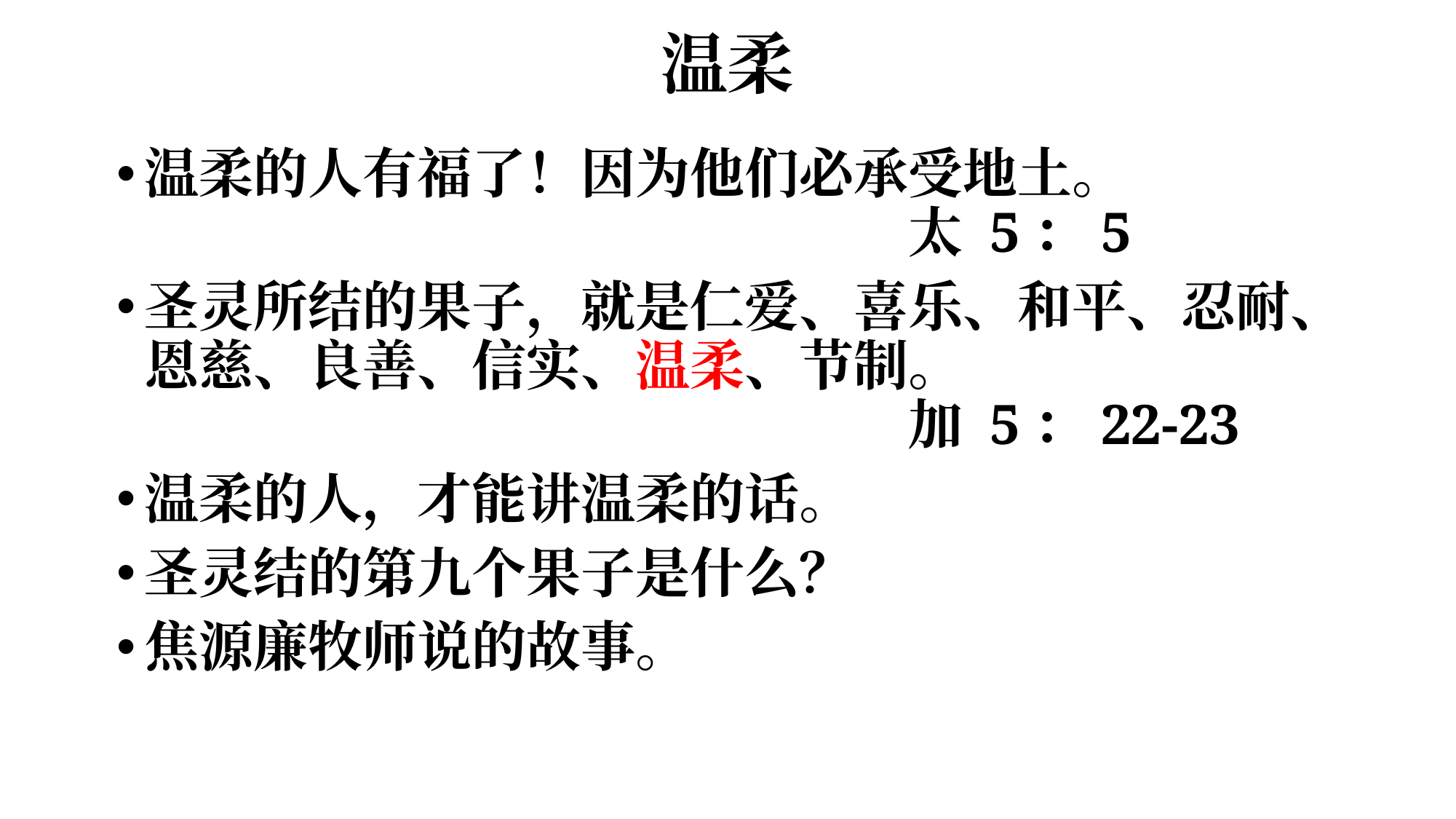

# 温柔
温柔的人有福了！因为他们必承受地土。								太 5：5
圣灵所结的果子，就是仁爱、喜乐、和平、忍耐、恩慈、良善、信实、温柔、节制。										加 5：22-23
温柔的人，才能讲温柔的话。
圣灵结的第九个果子是什么？
焦源廉牧师说的故事。